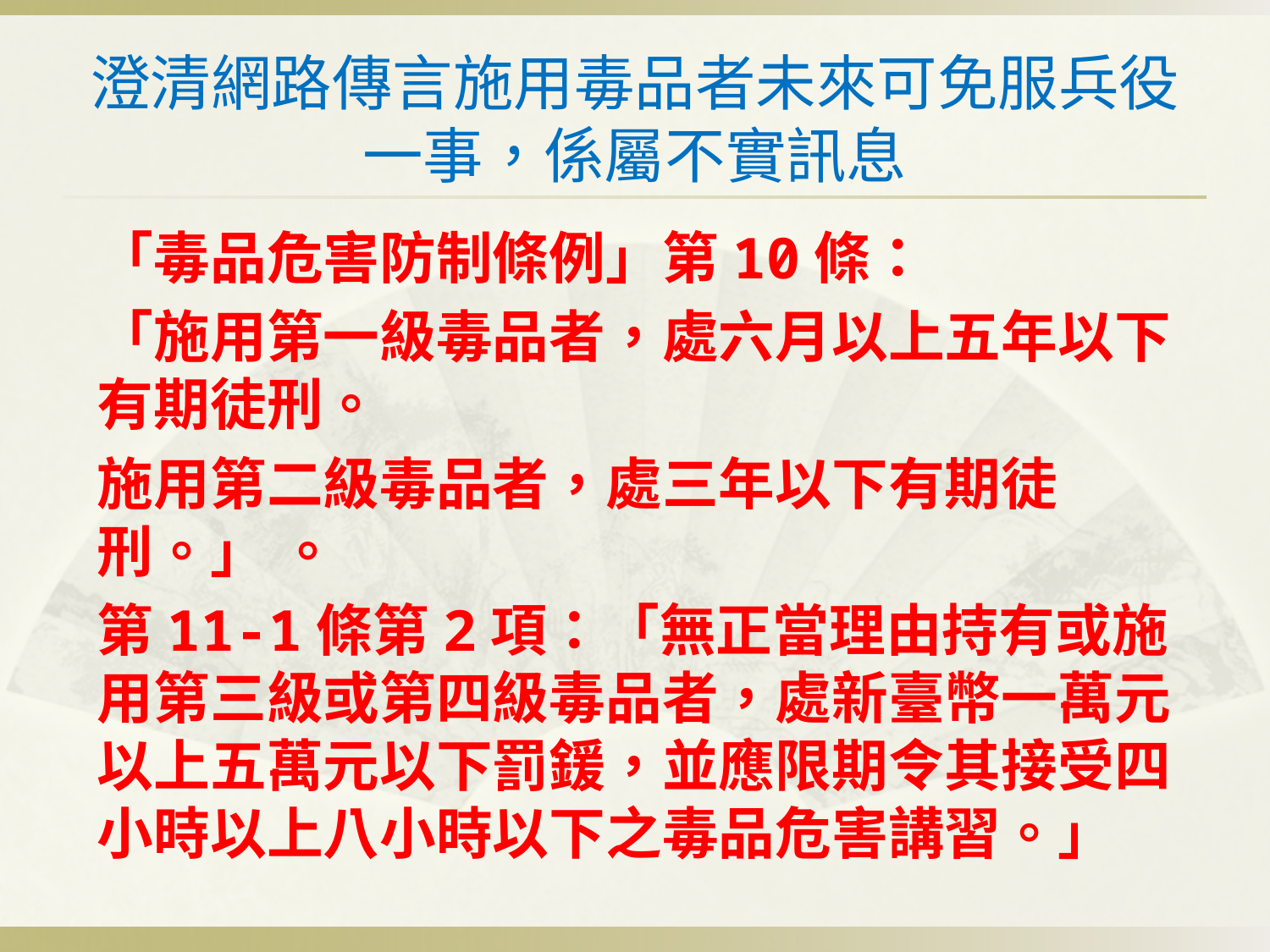

# 澄清網路傳言施用毒品者未來可免服兵役一事，係屬不實訊息
「毒品危害防制條例」第10條：
「施用第一級毒品者，處六月以上五年以下有期徒刑。
施用第二級毒品者，處三年以下有期徒刑。」 。
第11-1條第2項：「無正當理由持有或施用第三級或第四級毒品者，處新臺幣一萬元以上五萬元以下罰鍰，並應限期令其接受四小時以上八小時以下之毒品危害講習。」